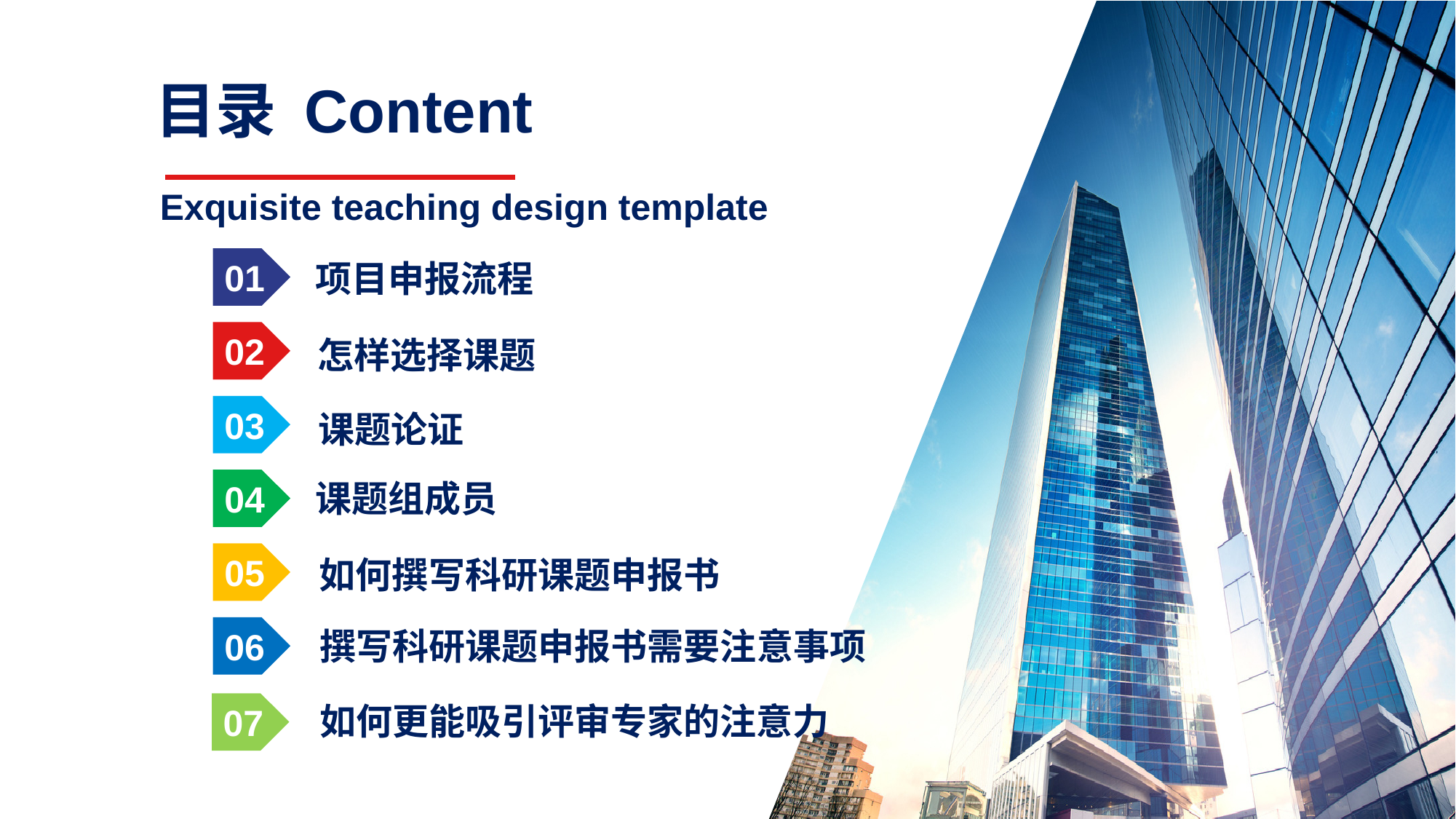

目录 Content
Exquisite teaching design template
01
项目申报流程
02
03
04
05
如何撰写科研课题申报书
06
撰写科研课题申报书需要注意事项
怎样选择课题
课题论证
课题组成员
07
如何更能吸引评审专家的注意力